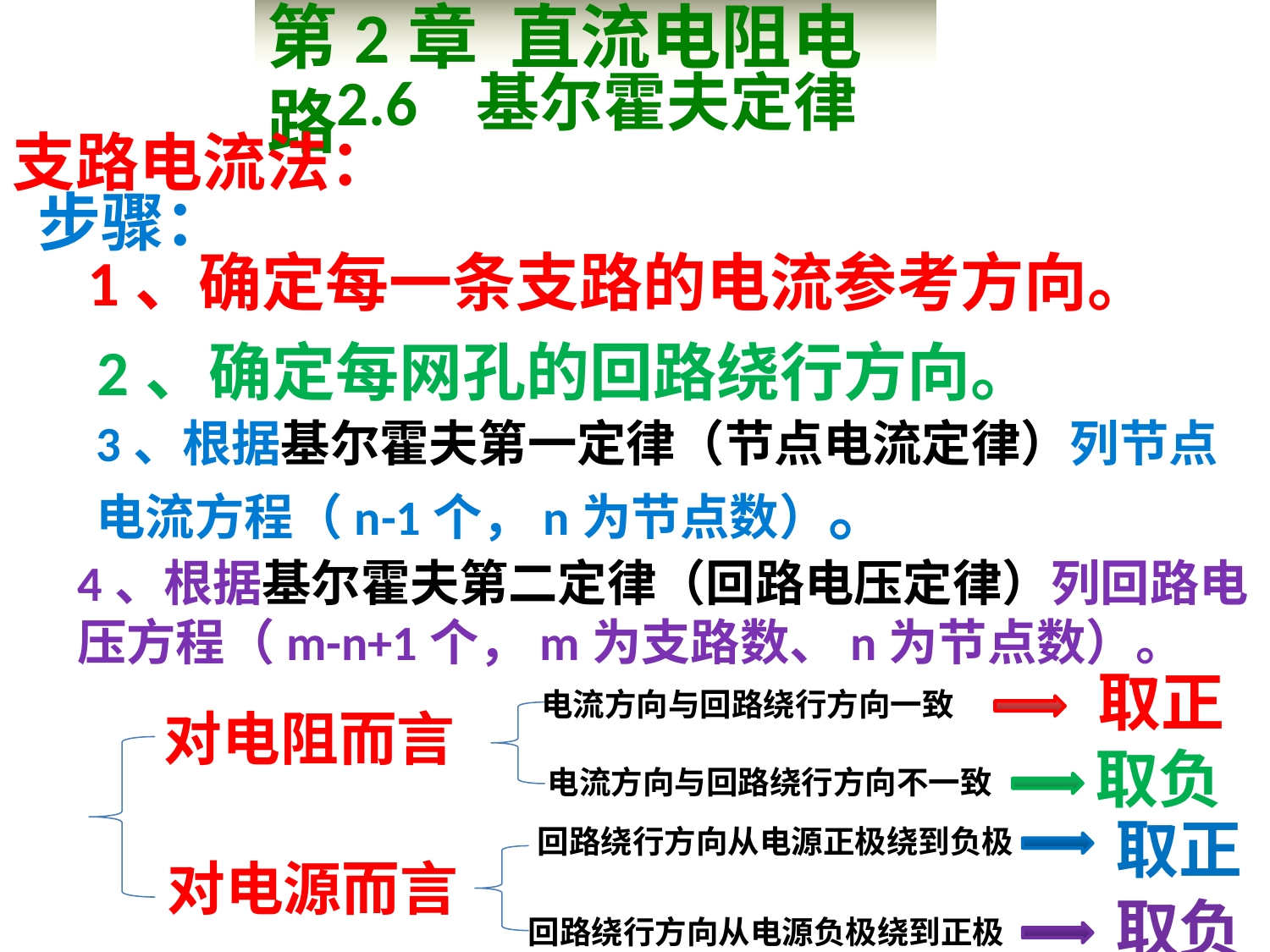

第2章  直流电阻电路
2.6   基尔霍夫定律
支路电流法：
步骤：
1、确定每一条支路的电流参考方向。
2、确定每网孔的回路绕行方向。
3、根据基尔霍夫第一定律（节点电流定律）列节点电流方程（n-1个，n为节点数）。
4、根据基尔霍夫第二定律（回路电压定律）列回路电压方程（m-n+1个，m为支路数、n为节点数）。
取正
电流方向与回路绕行方向一致
对电阻而言

取负

电流方向与回路绕行方向不一致

取正
回路绕行方向从电源正极绕到负极

对电源而言

取负
回路绕行方向从电源负极绕到正极